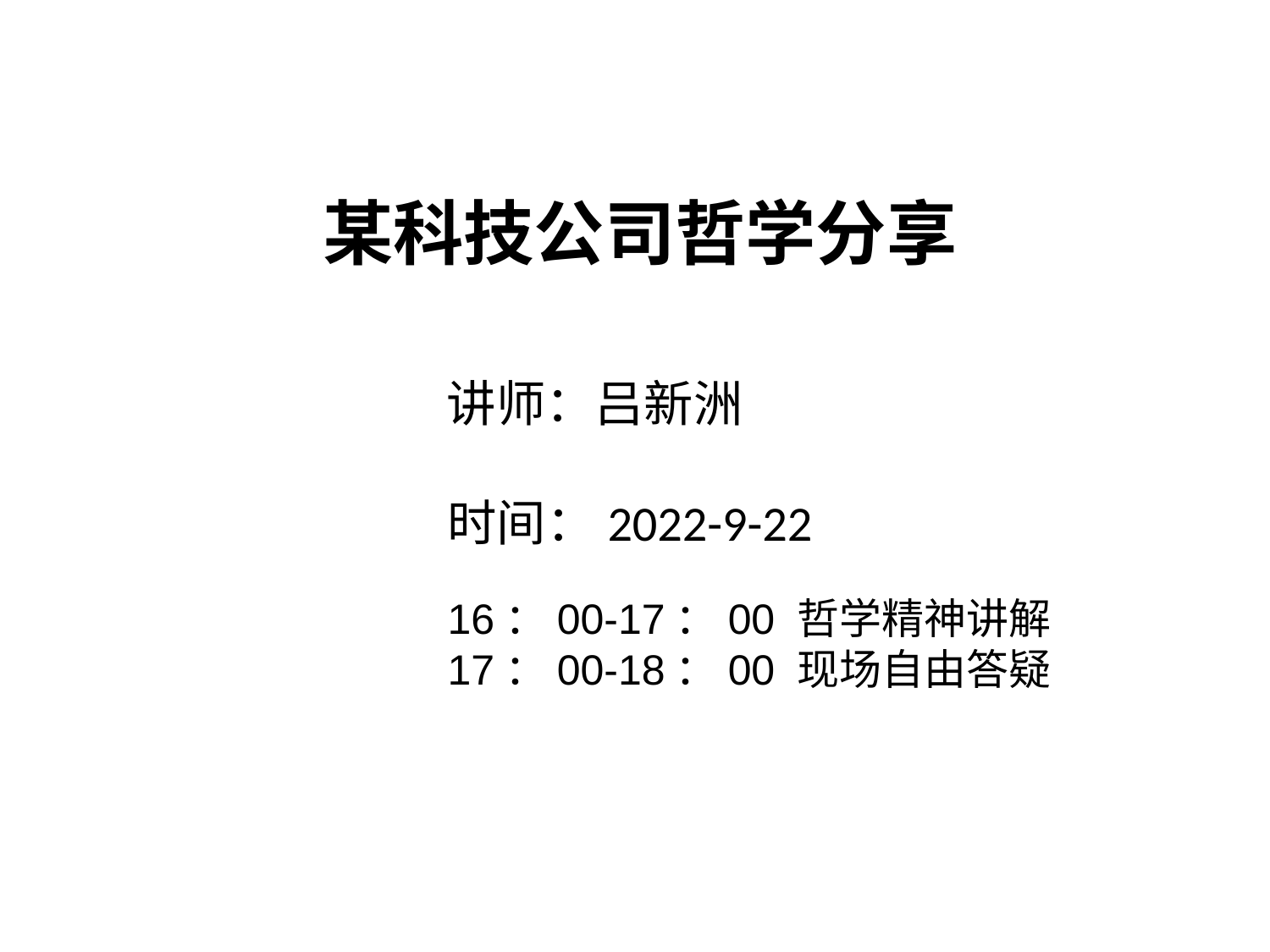

# 某科技公司哲学分享
讲师：吕新洲
时间：2022-9-22

16：00-17：00 哲学精神讲解
17：00-18：00 现场自由答疑